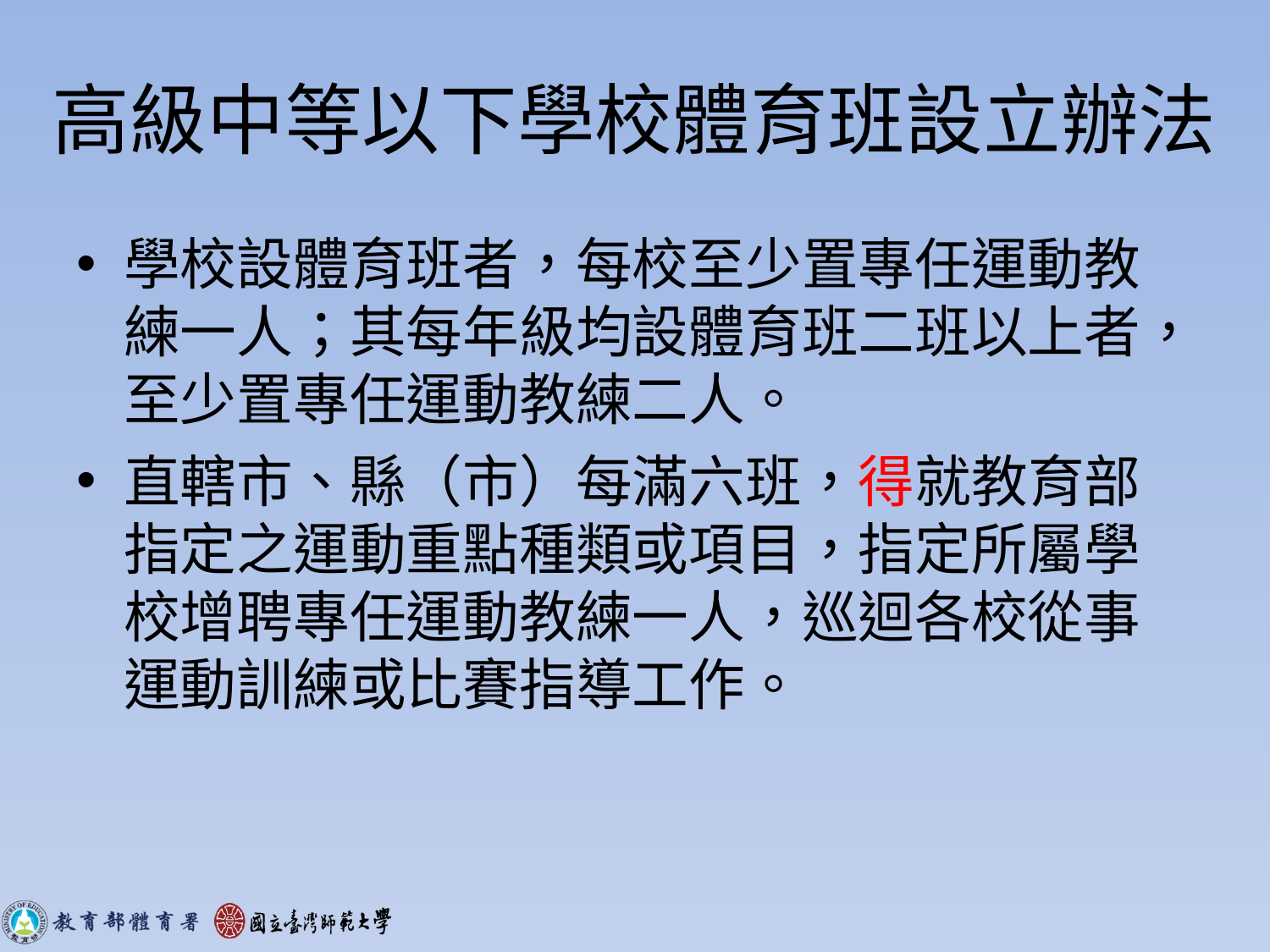

# 高級中等以下學校體育班設立辦法
學校設體育班者，每校至少置專任運動教練一人；其每年級均設體育班二班以上者，至少置專任運動教練二人。
直轄市、縣（市）每滿六班，得就教育部指定之運動重點種類或項目，指定所屬學校增聘專任運動教練一人，巡迴各校從事運動訓練或比賽指導工作。